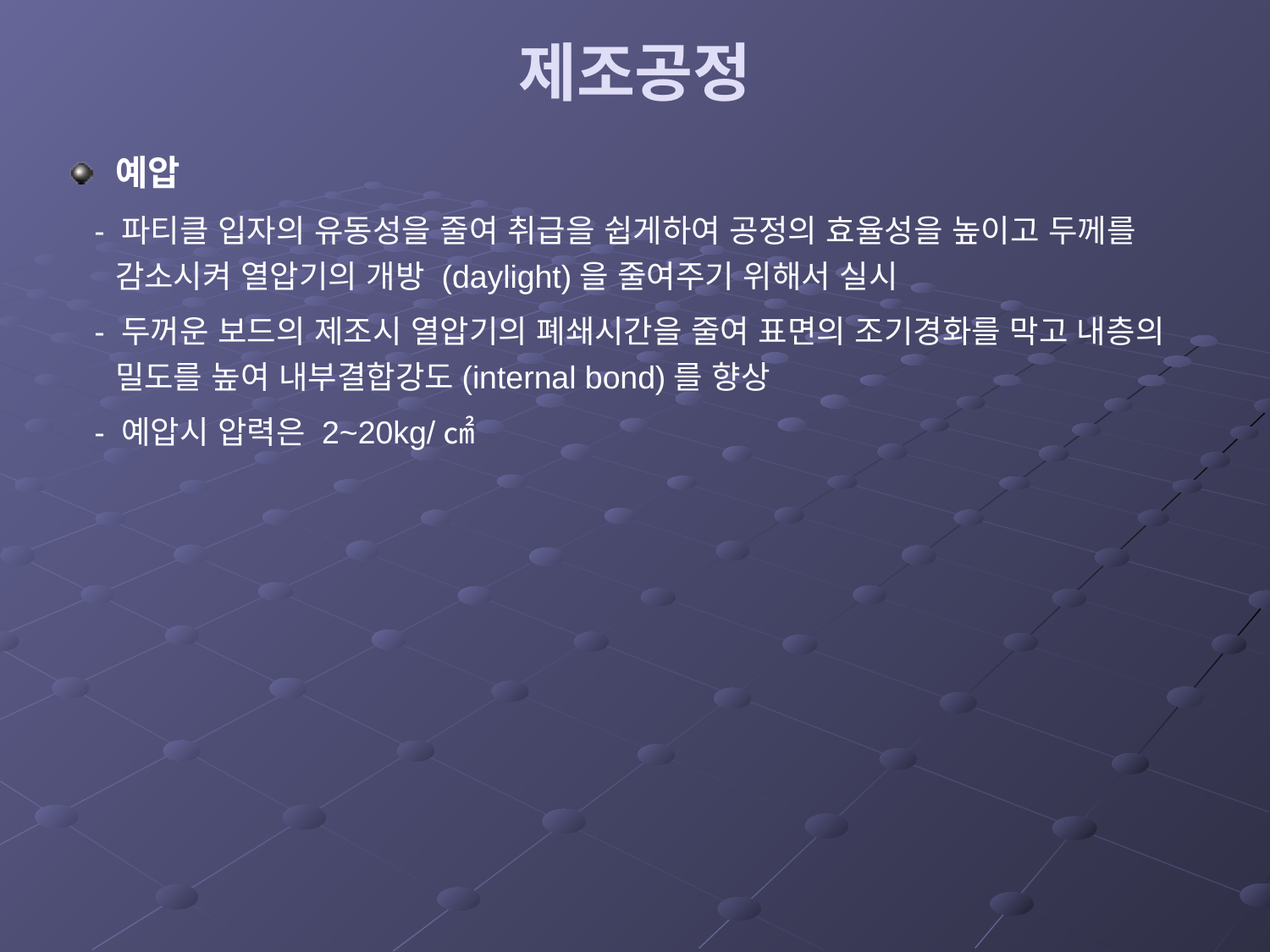

# 제조공정
예압
   - 파티클 입자의 유동성을 줄여 취급을 쉽게하여 공정의 효율성을 높이고 두께를 감소시켜 열압기의 개방 (daylight)을 줄여주기 위해서 실시
   - 두꺼운 보드의 제조시 열압기의 폐쇄시간을 줄여 표면의 조기경화를 막고 내층의 밀도를 높여 내부결합강도(internal bond)를 향상
   - 예압시 압력은 2~20kg/㎠